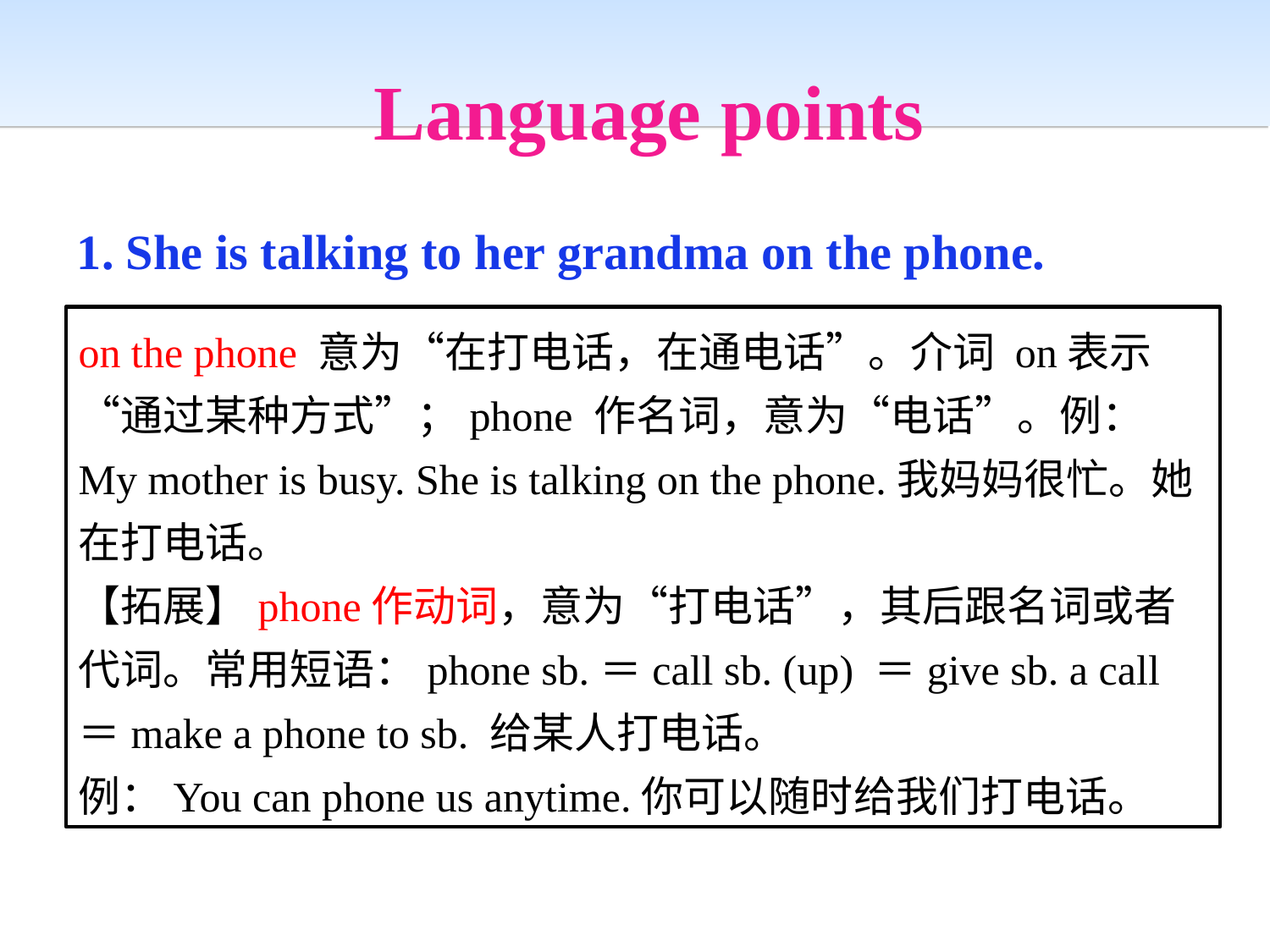

Language points
1. She is talking to her grandma on the phone.
on the phone 意为“在打电话，在通电话”。介词 on表示“通过某种方式”；phone 作名词，意为“电话”。例：My mother is busy. She is talking on the phone.我妈妈很忙。她在打电话。
【拓展】phone作动词，意为“打电话”，其后跟名词或者代词。常用短语：phone sb.＝call sb. (up) ＝give sb. a call＝make a phone to sb. 给某人打电话。
例：You can phone us anytime.你可以随时给我们打电话。